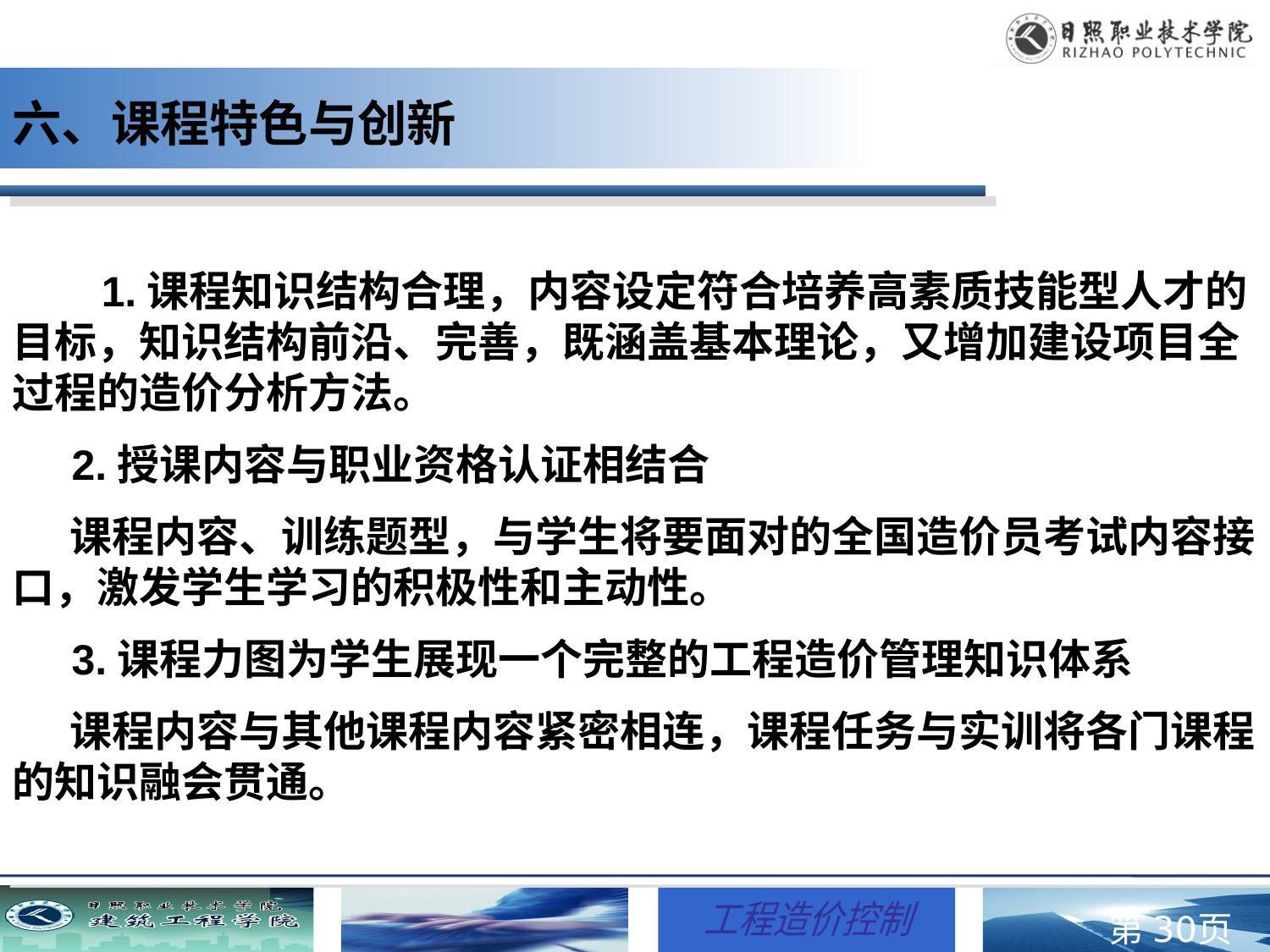

六、课程特色与创新

      1.课程知识结构合理，内容设定符合培养高素质技能型人才的目标，知识结构前沿、完善，既涵盖基本理论，又增加建设项目全过程的造价分析方法。
     2.授课内容与职业资格认证相结合
     课程内容、训练题型，与学生将要面对的全国造价员考试内容接口，激发学生学习的积极性和主动性。
     3.课程力图为学生展现一个完整的工程造价管理知识体系
     课程内容与其他课程内容紧密相连，课程任务与实训将各门课程的知识融会贯通。
第30页